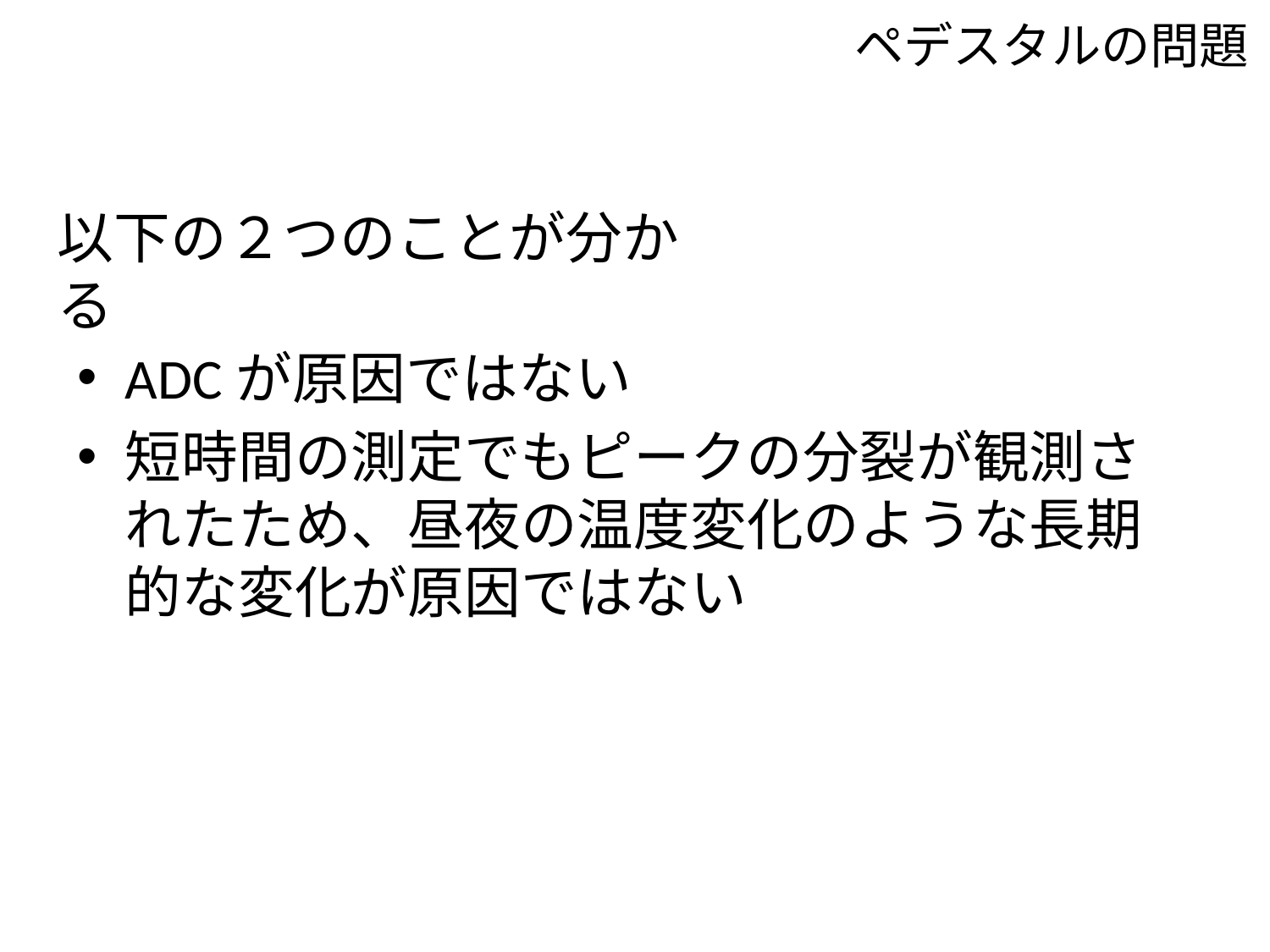

# ペデスタルの問題
以下の２つのことが分かる
ADCが原因ではない
短時間の測定でもピークの分裂が観測されたため、昼夜の温度変化のような長期的な変化が原因ではない